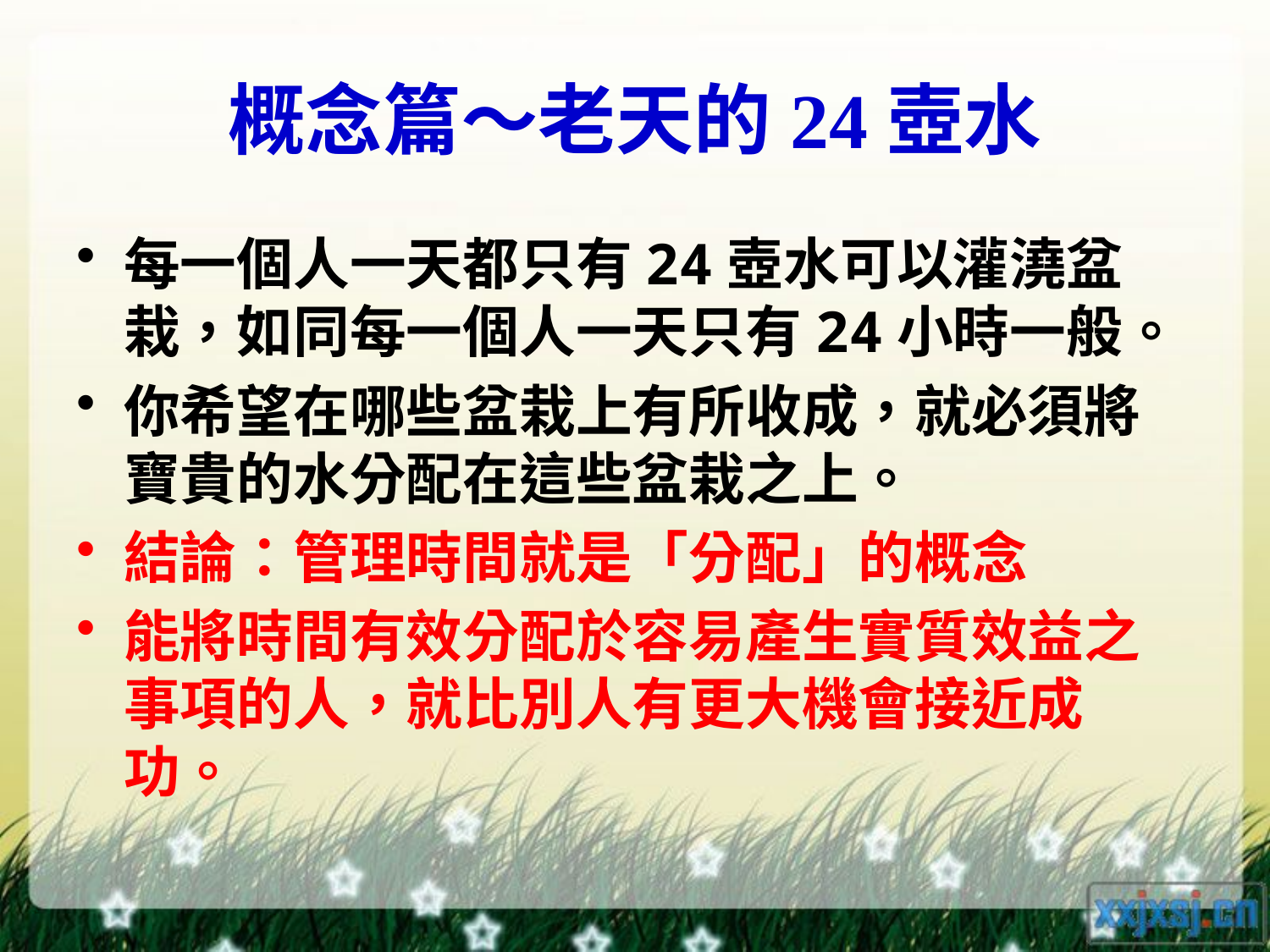

# 概念篇～老天的24壺水
每一個人一天都只有24壺水可以灌澆盆栽，如同每一個人一天只有24小時一般。
你希望在哪些盆栽上有所收成，就必須將寶貴的水分配在這些盆栽之上。
結論：管理時間就是「分配」的概念
能將時間有效分配於容易產生實質效益之事項的人，就比別人有更大機會接近成功。